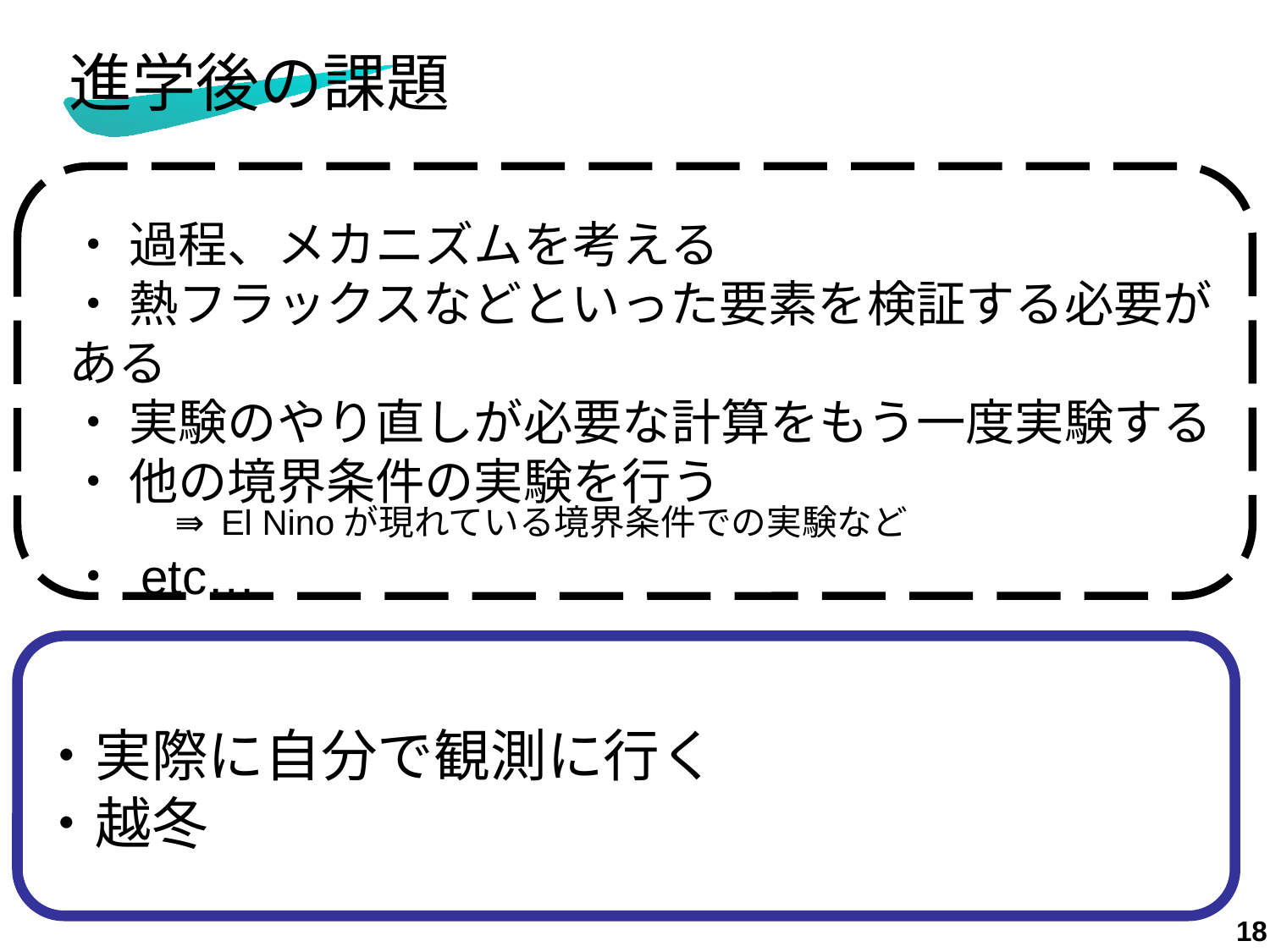

進学後の課題

・ 過程、メカニズムを考える
・ 熱フラックスなどといった要素を検証する必要がある
・ 実験のやり直しが必要な計算をもう一度実験する
・ 他の境界条件の実験を行う
　　 ⇛ El Ninoが現れている境界条件での実験など
・ etc…

・実際に自分で観測に行く
・越冬
18